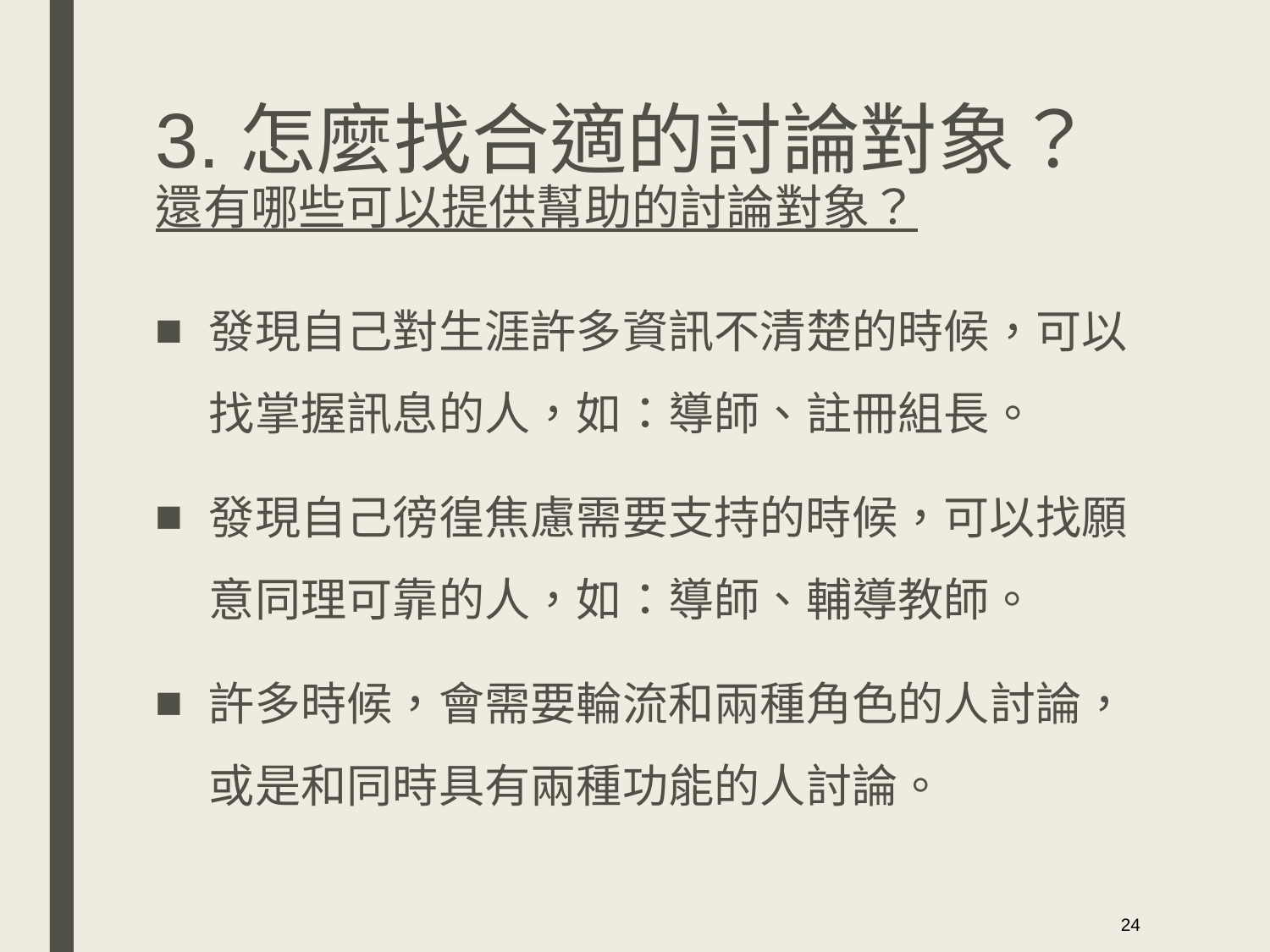

# 3.怎麼找合適的討論對象？ 還有哪些可以提供幫助的討論對象？
發現自己對生涯許多資訊不清楚的時候，可以找掌握訊息的人，如：導師、註冊組長。
發現自己徬徨焦慮需要支持的時候，可以找願意同理可靠的人，如：導師、輔導教師。
許多時候，會需要輪流和兩種角色的人討論，或是和同時具有兩種功能的人討論。
24